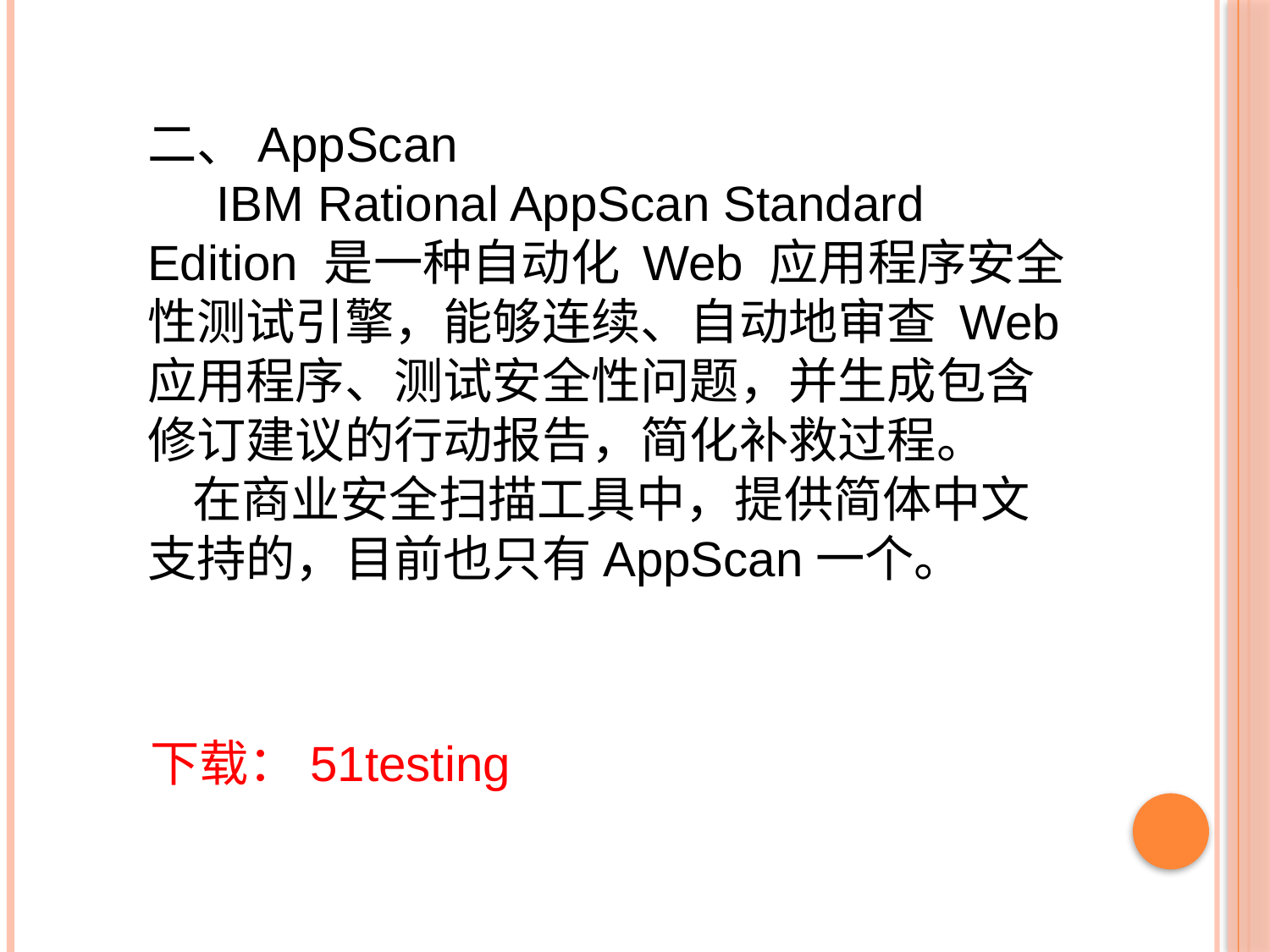

二、AppScan
     IBM Rational AppScan Standard Edition 是一种自动化 Web 应用程序安全性测试引擎，能够连续、自动地审查 Web 应用程序、测试安全性问题，并生成包含修订建议的行动报告，简化补救过程。
   在商业安全扫描工具中，提供简体中文支持的，目前也只有AppScan一个。

下载：51testing